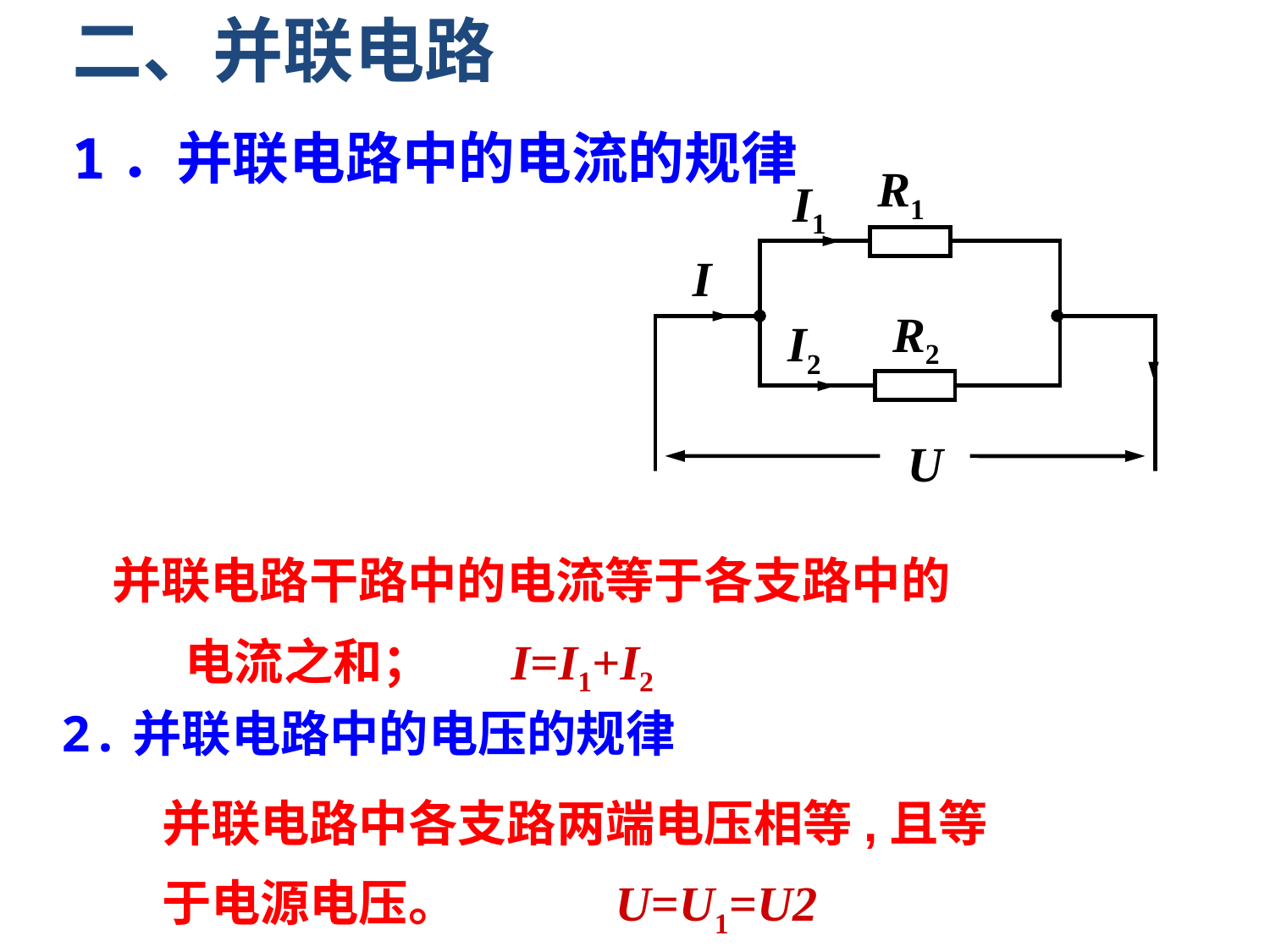

二、并联电路
1．并联电路中的电流的规律
R1
I1

I
R2

I2

U

  并联电路干路中的电流等于各支路中的
         电流之和；      I=I1+I2
2.并联电路中的电压的规律
并联电路中各支路两端电压相等,且等于电源电压。             U=U1=U2